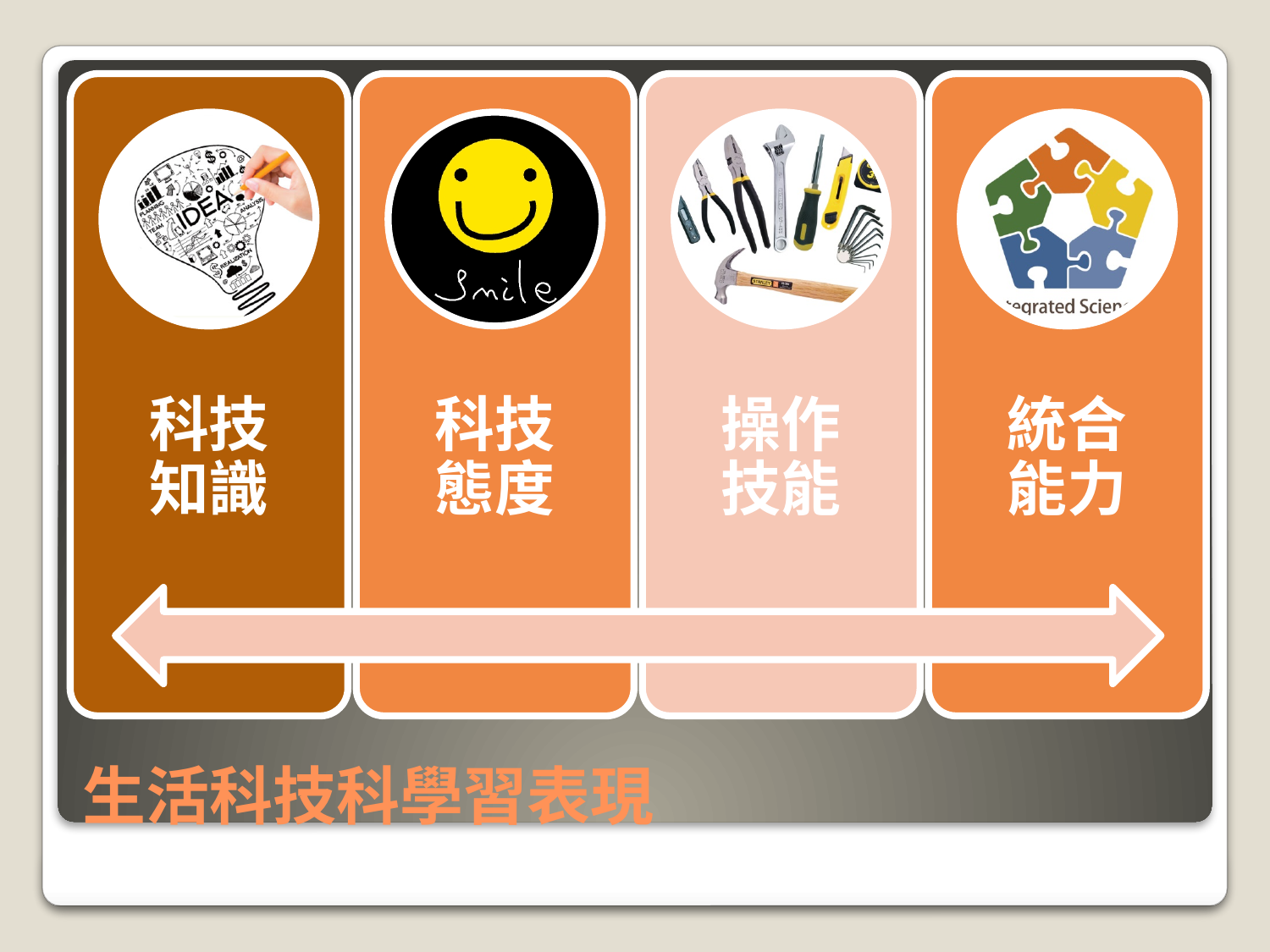

科技
知識
科技
態度
操作
技能
統合
能力
# 生活科技科學習表現